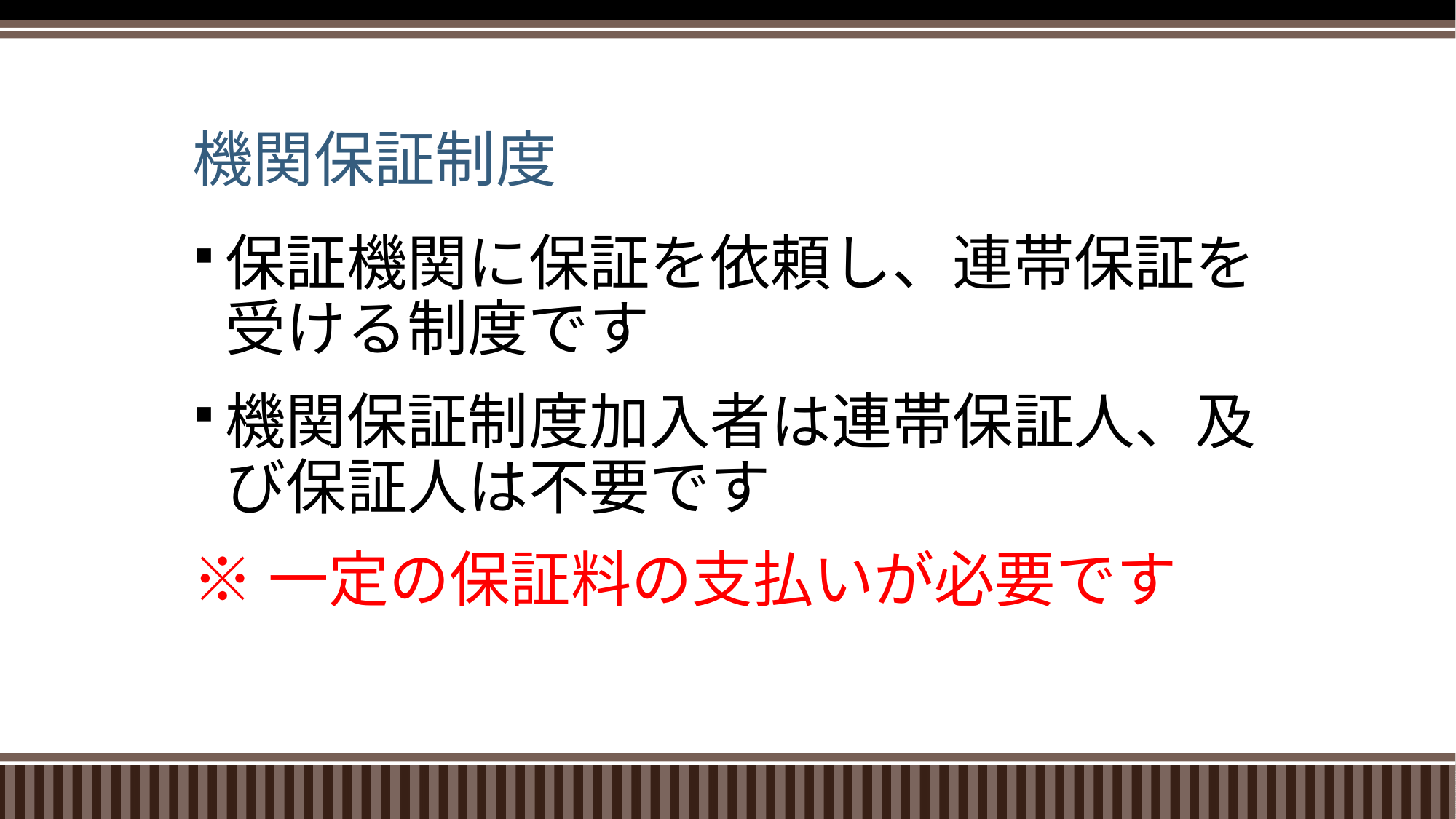

# 機関保証制度
保証機関に保証を依頼し、連帯保証を受ける制度です
機関保証制度加入者は連帯保証人、及び保証人は不要です
※一定の保証料の支払いが必要です